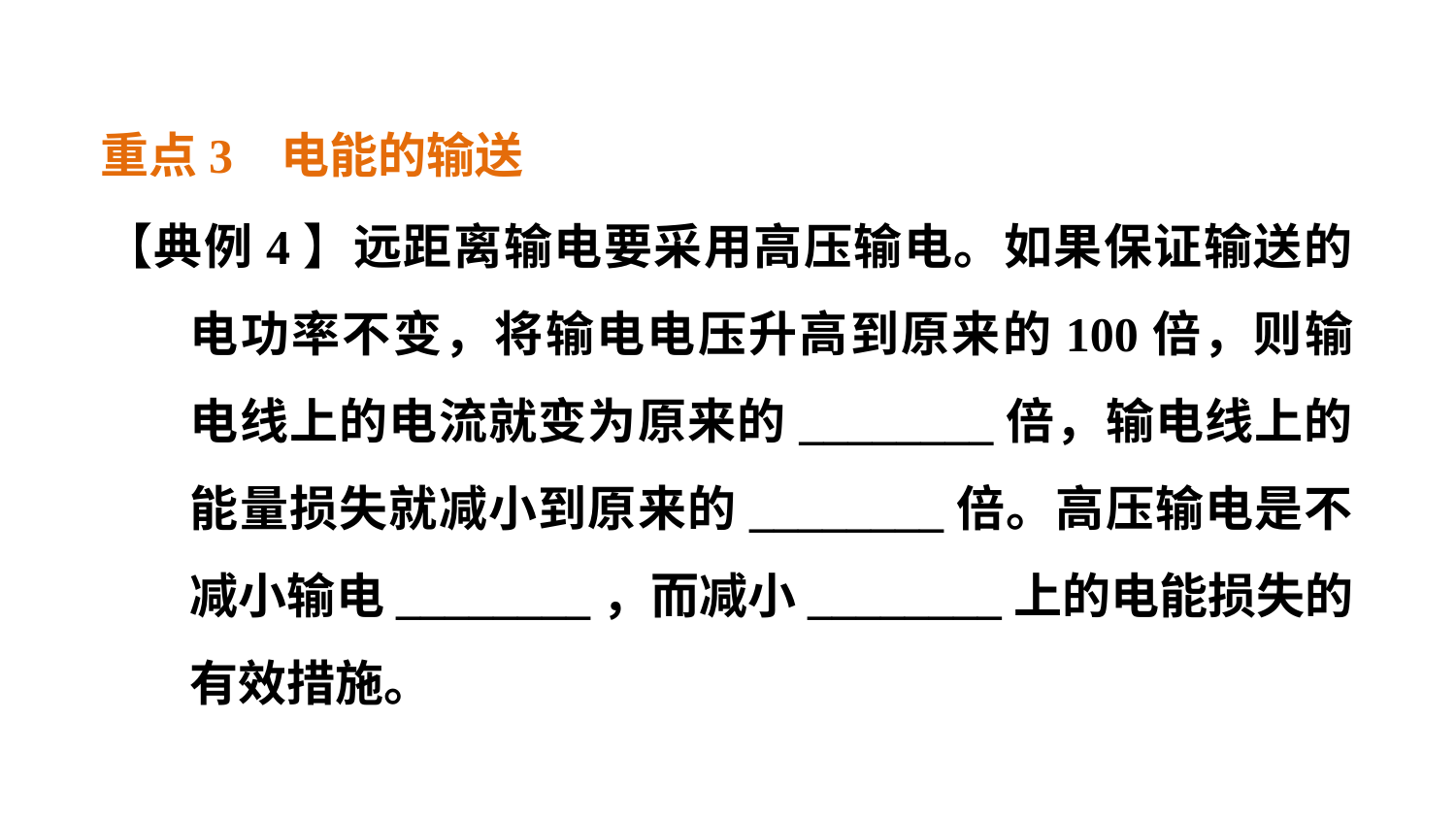

重点3   电能的输送
【典例4】远距离输电要采用高压输电。如果保证输送的电功率不变，将输电电压升高到原来的100倍，则输电线上的电流就变为原来的________倍，输电线上的能量损失就减小到原来的________倍。高压输电是不减小输电________，而减小________上的电能损失的有效措施。